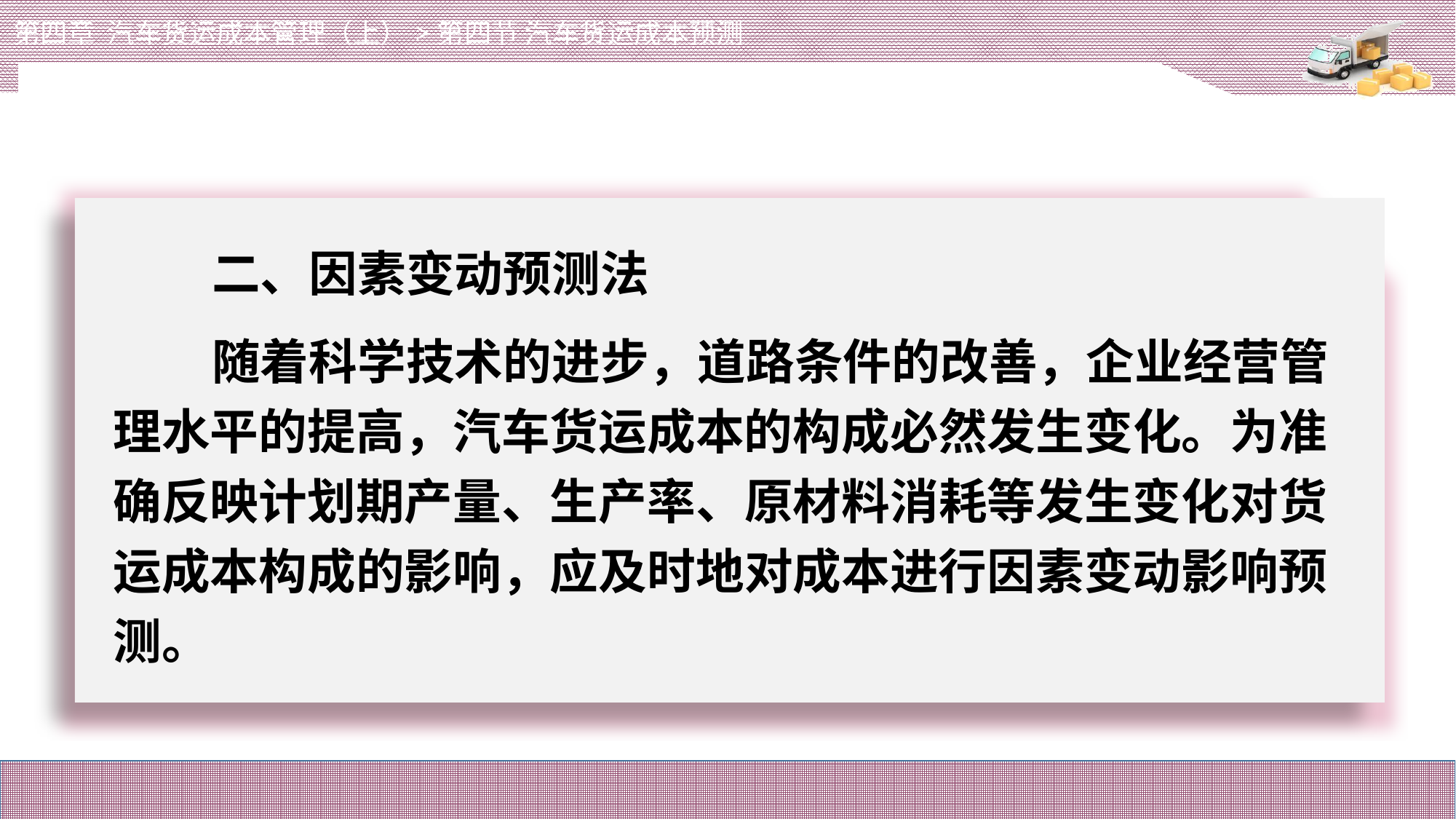

第四章  汽车货运成本管理（上）>第四节 汽车货运成本预测
# 二、因素变动预测法
随着科学技术的进步，道路条件的改善，企业经营管理水平的提高，汽车货运成本的构成必然发生变化。为准确反映计划期产量、生产率、原材料消耗等发生变化对货运成本构成的影响，应及时地对成本进行因素变动影响预测。